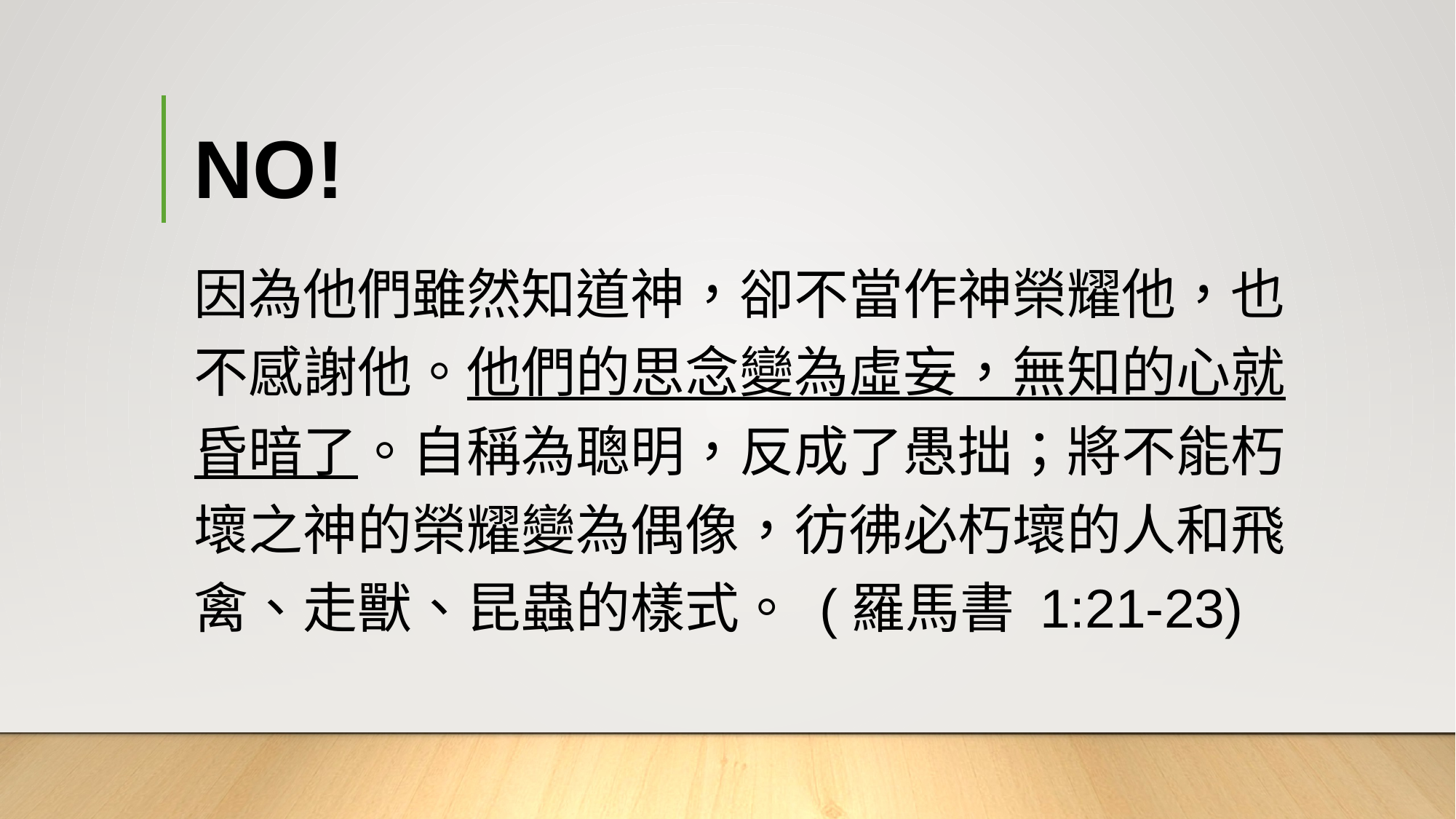

# NO!
因為他們雖然知道神，卻不當作神榮耀他，也不感謝他。他們的思念變為虛妄，無知的心就昏暗了。自稱為聰明，反成了愚拙；將不能朽壞之神的榮耀變為偶像，彷彿必朽壞的人和飛禽、走獸、昆蟲的樣式。 (羅馬書 1:21-23)